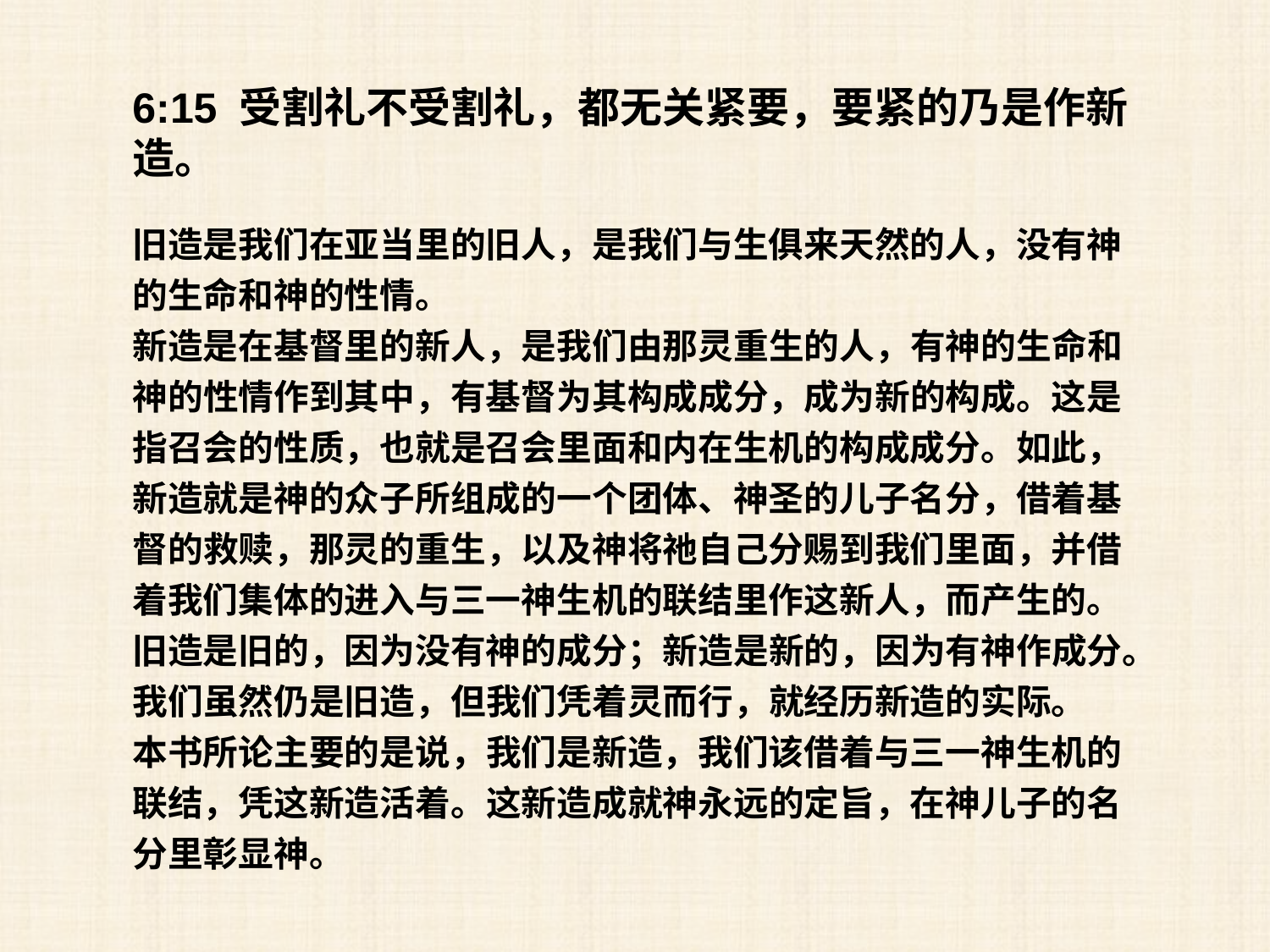

6:15 受割礼不受割礼，都无关紧要，要紧的乃是作新造。
旧造是我们在亚当里的旧人，是我们与生俱来天然的人，没有神的生命和神的性情。
新造是在基督里的新人，是我们由那灵重生的人，有神的生命和神的性情作到其中，有基督为其构成成分，成为新的构成。这是指召会的性质，也就是召会里面和内在生机的构成成分。如此，新造就是神的众子所组成的一个团体、神圣的儿子名分，借着基督的救赎，那灵的重生，以及神将祂自己分赐到我们里面，并借着我们集体的进入与三一神生机的联结里作这新人，而产生的。
旧造是旧的，因为没有神的成分；新造是新的，因为有神作成分。我们虽然仍是旧造，但我们凭着灵而行，就经历新造的实际。
本书所论主要的是说，我们是新造，我们该借着与三一神生机的联结，凭这新造活着。这新造成就神永远的定旨，在神儿子的名分里彰显神。